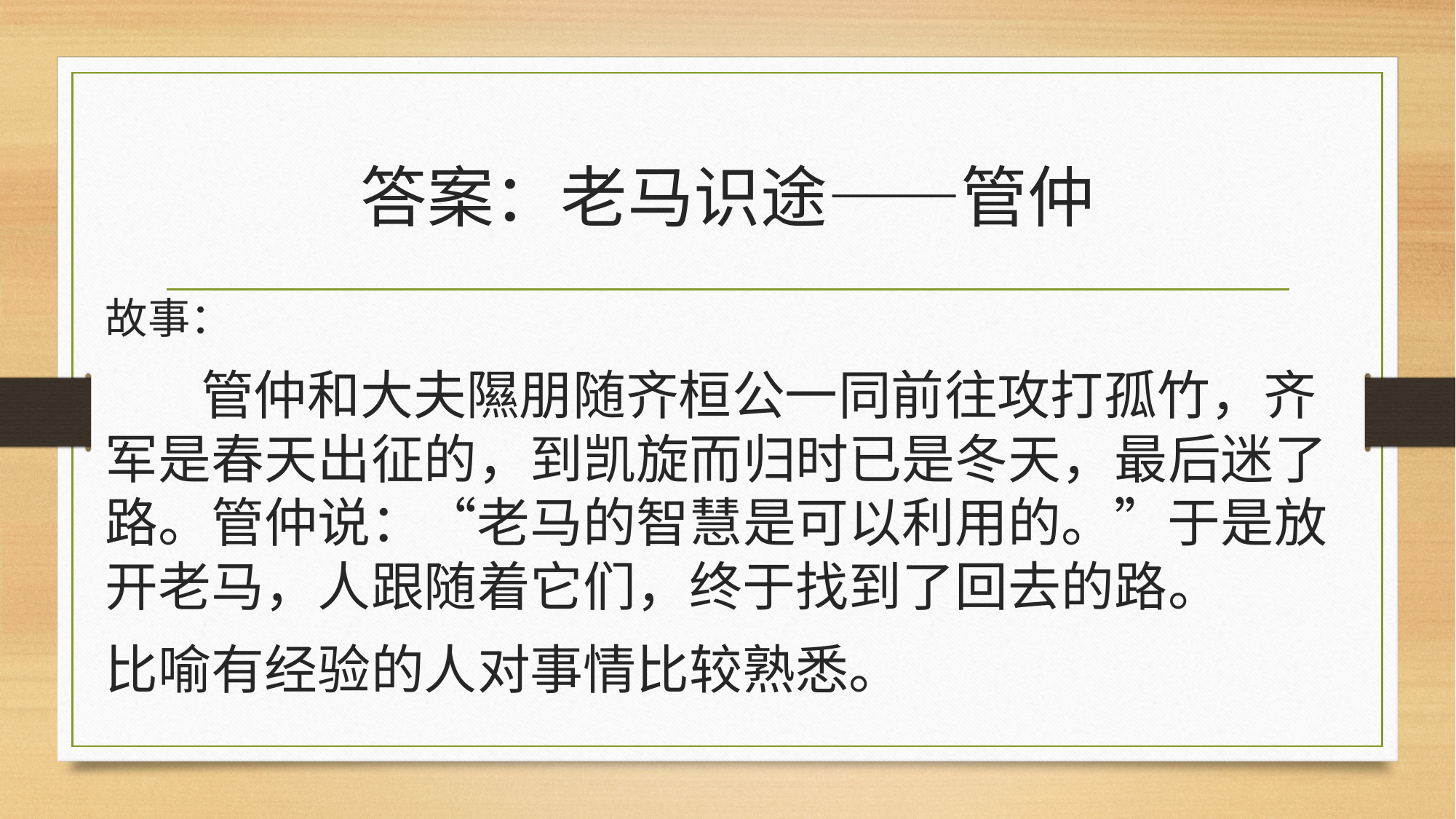

# 答案：老马识途——管仲
故事：
         管仲和大夫隰朋随齐桓公一同前往攻打孤竹，齐军是春天出征的，到凯旋而归时已是冬天，最后迷了路。管仲说：“老马的智慧是可以利用的。”于是放开老马，人跟随着它们，终于找到了回去的路。
比喻有经验的人对事情比较熟悉。